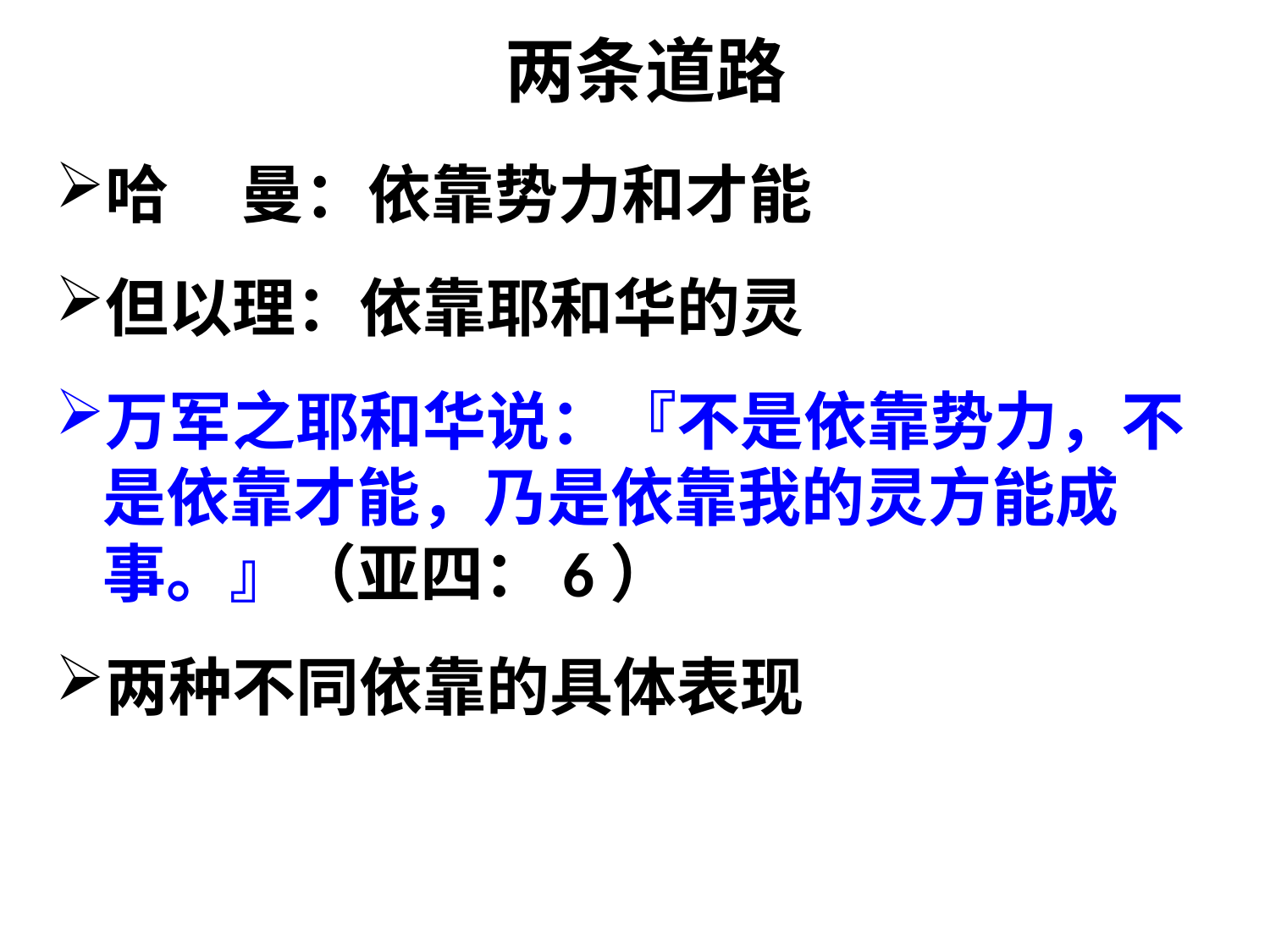

# 两条道路
哈     曼：依靠势力和才能

但以理：依靠耶和华的灵

万军之耶和华说：『不是依靠势力，不是依靠才能，乃是依靠我的灵方能成事。』（亚四：6）

两种不同依靠的具体表现